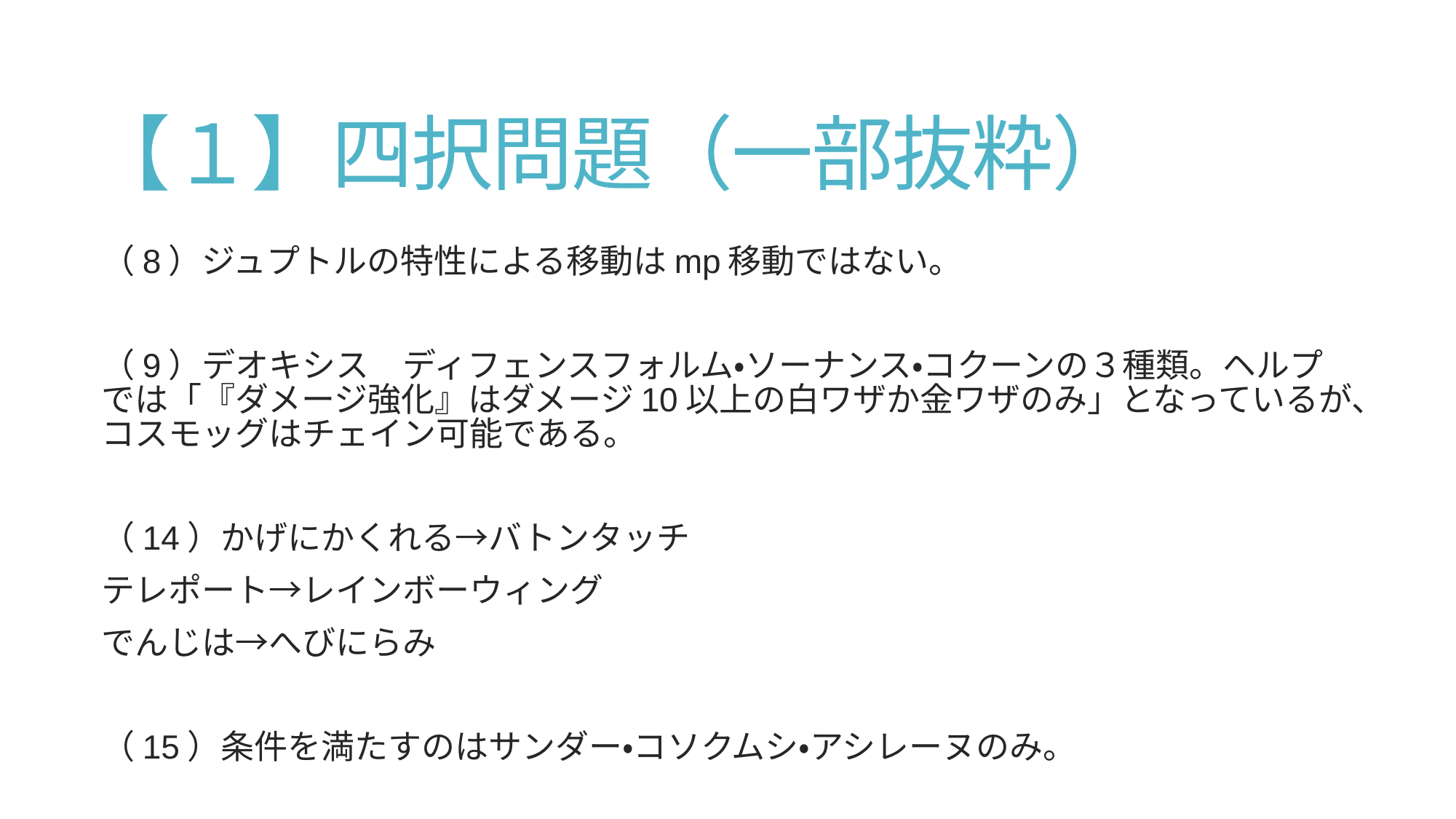

# 【１】四択問題（一部抜粋）
（8）ジュプトルの特性による移動はmp移動ではない。

（9）デオキシス　ディフェンスフォルム・ソーナンス・コクーンの３種類。ヘルプでは「『ダメージ強化』はダメージ10以上の白ワザか金ワザのみ」となっているが、コスモッグはチェイン可能である。

（14）かげにかくれる→バトンタッチ
テレポート→レインボーウィング
でんじは→へびにらみ

（15）条件を満たすのはサンダー・コソクムシ・アシレーヌのみ。